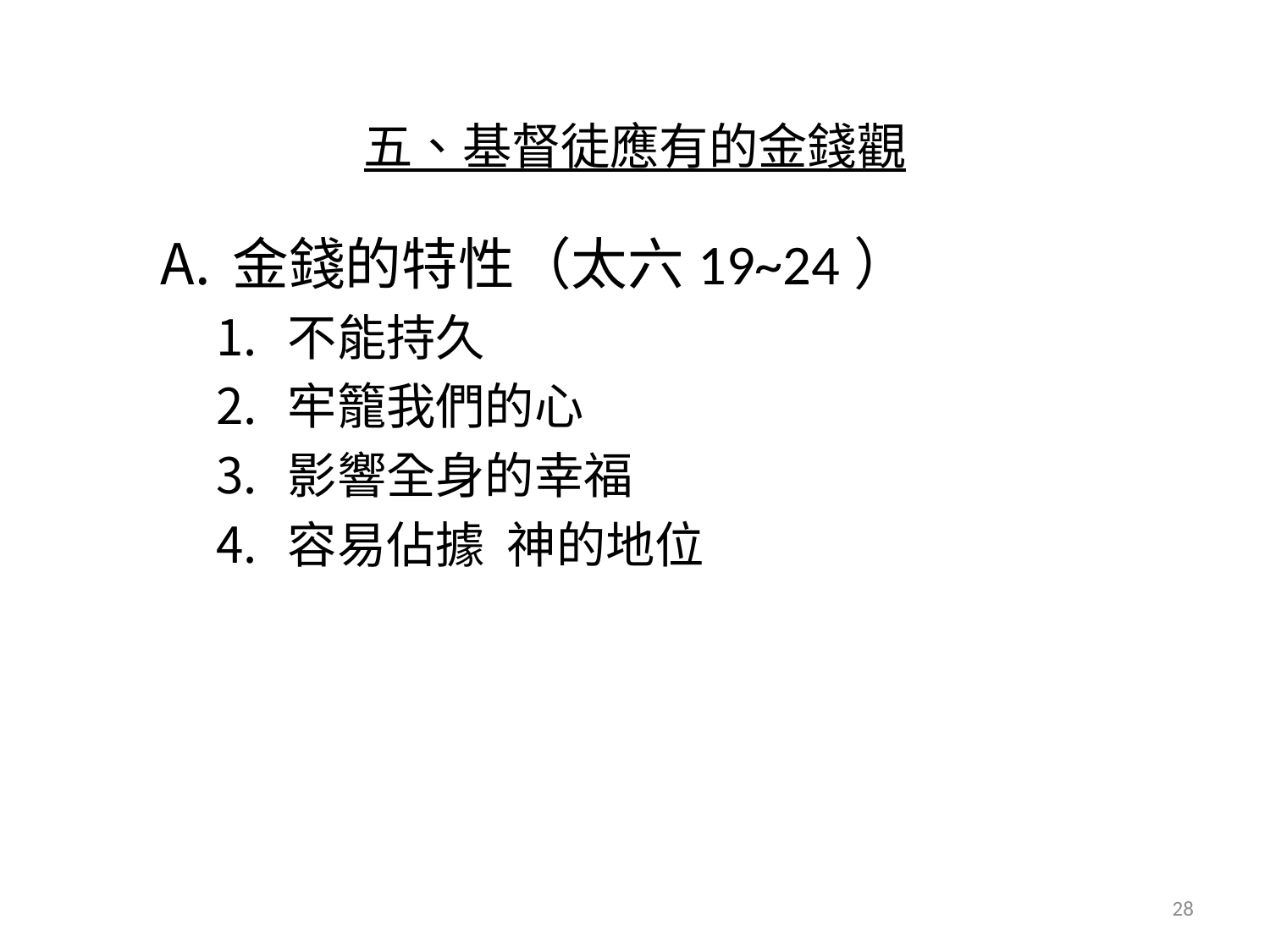

# 五、基督徒應有的金錢觀
金錢的特性（太六19~24）
不能持久
牢籠我們的心
影響全身的幸福
容易佔據  神的地位
28